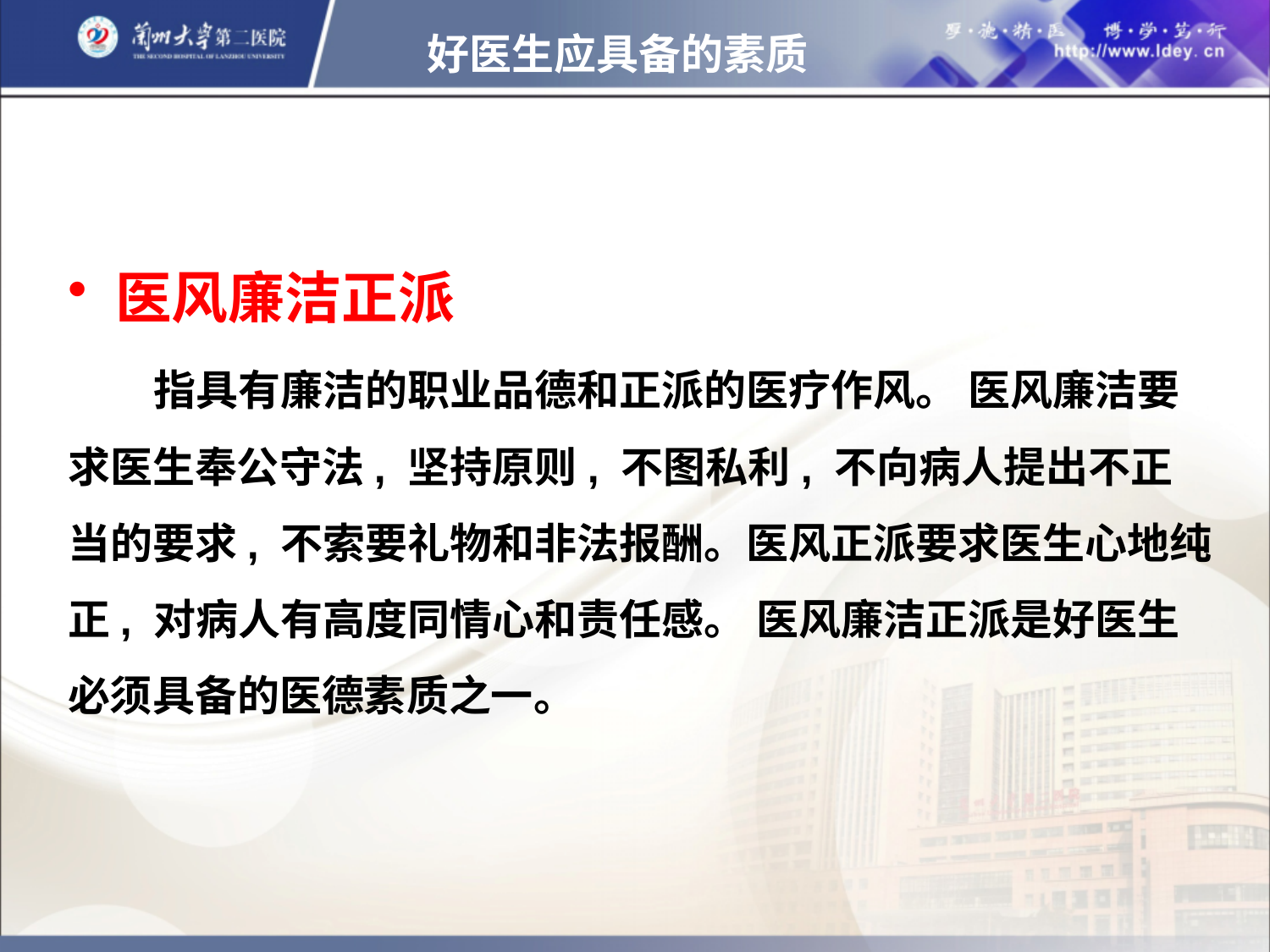

好医生应具备的素质
医风廉洁正派
        指具有廉洁的职业品德和正派的医疗作风。 医风廉洁要求医生奉公守法, 坚持原则, 不图私利, 不向病人提出不正当的要求, 不索要礼物和非法报酬。医风正派要求医生心地纯正, 对病人有高度同情心和责任感。 医风廉洁正派是好医生必须具备的医德素质之一。